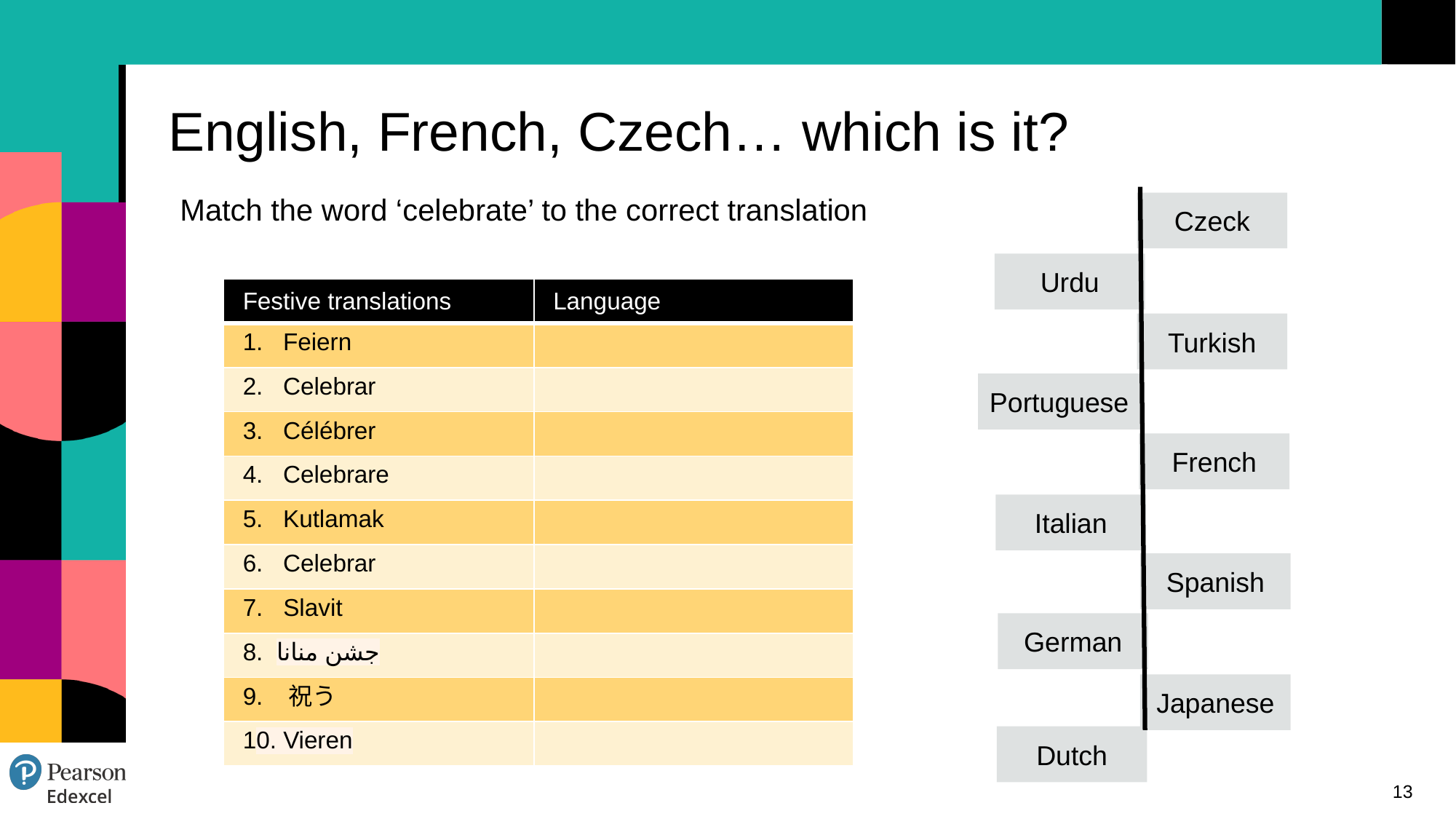

# English, French, Czech… which is it?
Match the word ‘celebrate’ to the correct translation
Czeck
Urdu
| Festive translations | Language |
| --- | --- |
| 1. Feiern |  |
| 2. Celebrar |  |
| 3. Célébrer |  |
| 4. Celebrare |  |
| 5. Kutlamak |  |
| 6. Celebrar |  |
| 7. Slavit |  |
| 8. جشن منانا |  |
| 9. 祝う |  |
| 10. Vieren |  |
Turkish
Portuguese
French
Italian
Spanish
German
Japanese
Dutch
13